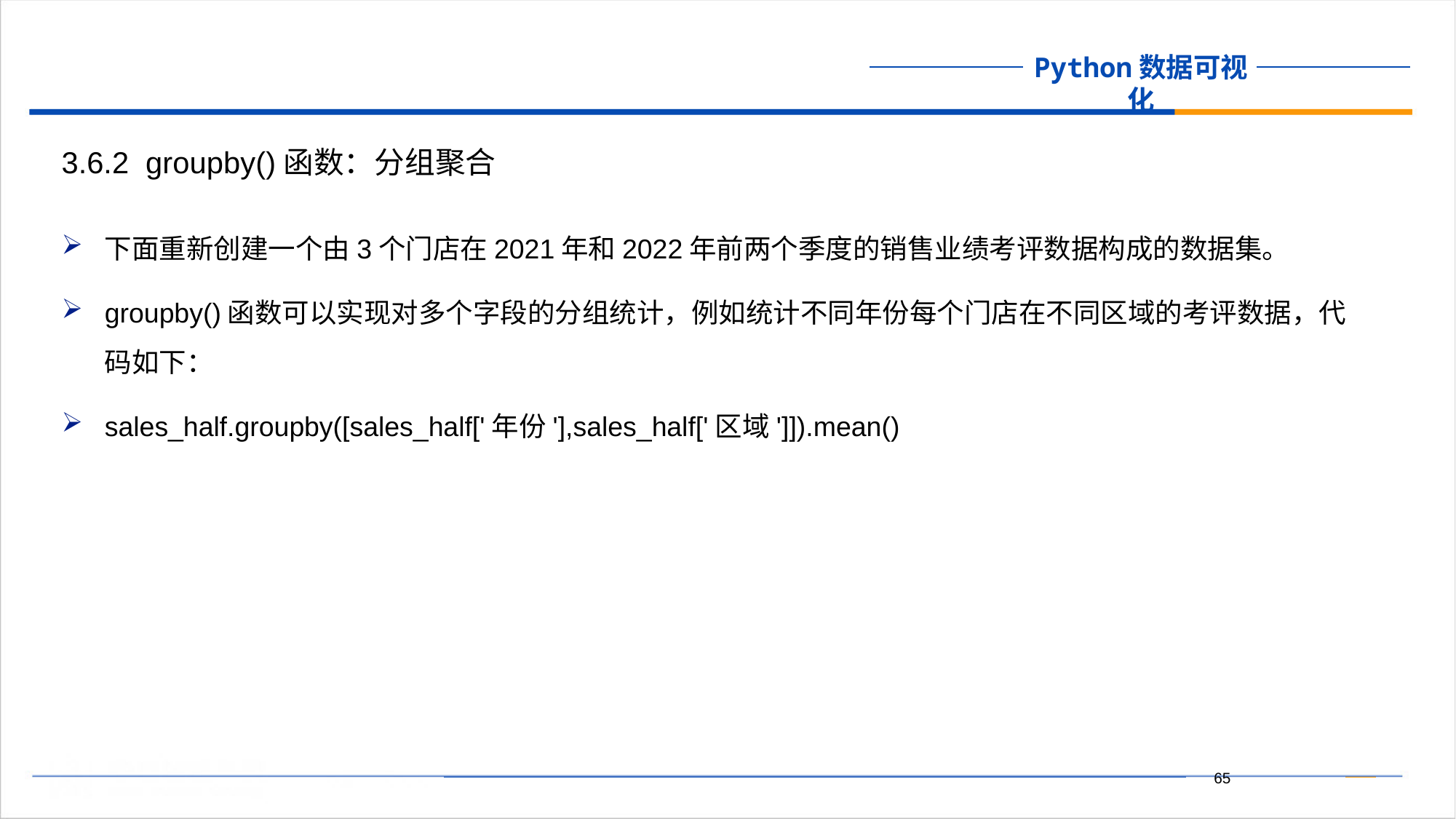

3.6.2  groupby()函数：分组聚合
下面重新创建一个由3个门店在2021年和2022年前两个季度的销售业绩考评数据构成的数据集。
groupby()函数可以实现对多个字段的分组统计，例如统计不同年份每个门店在不同区域的考评数据，代码如下：
sales_half.groupby([sales_half['年份'],sales_half['区域']]).mean()